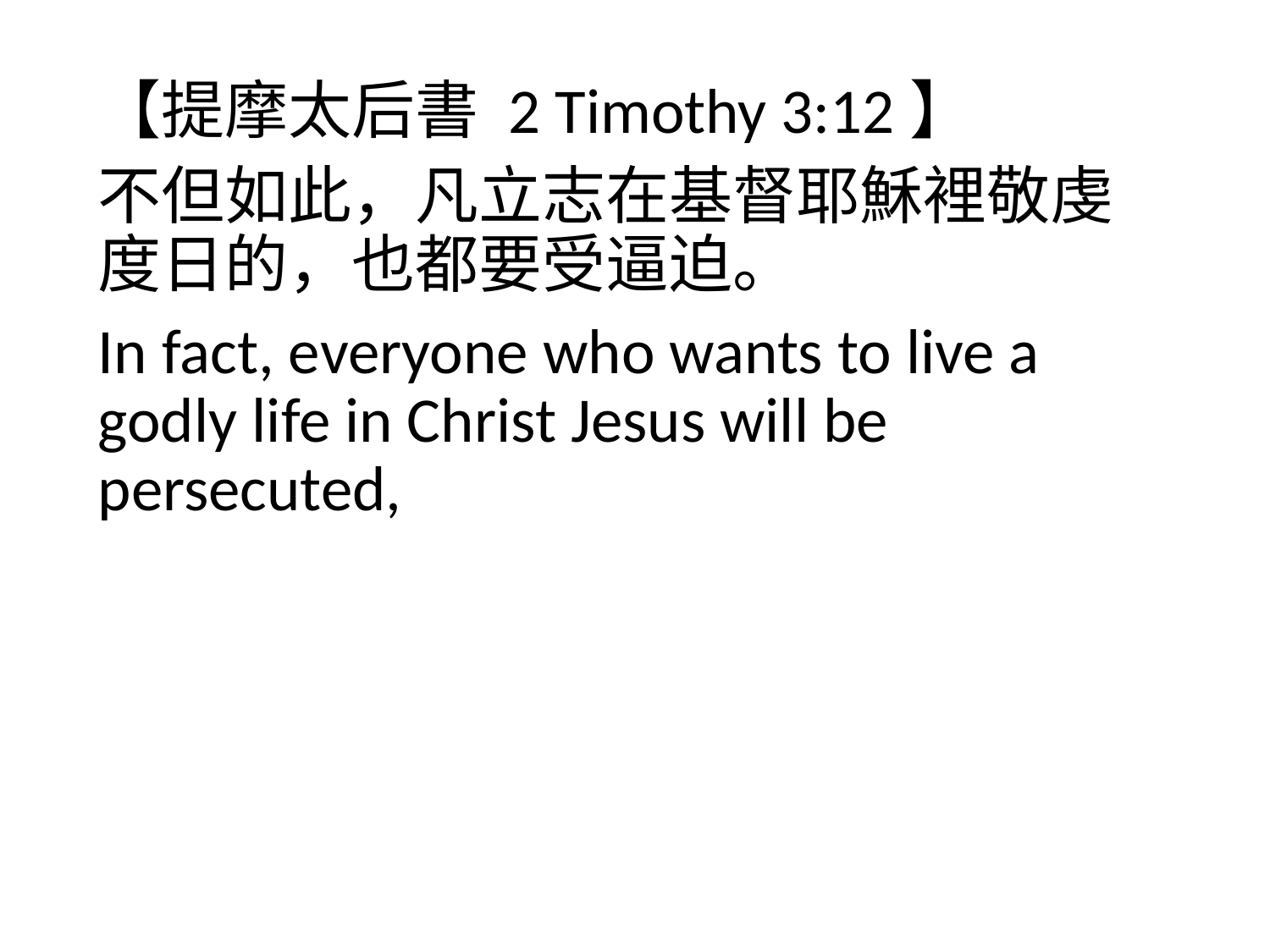

【提摩太后書 2 Timothy 3:12】
不但如此，凡立志在基督耶穌裡敬虔度日的，也都要受逼迫。
In fact, everyone who wants to live a godly life in Christ Jesus will be persecuted,